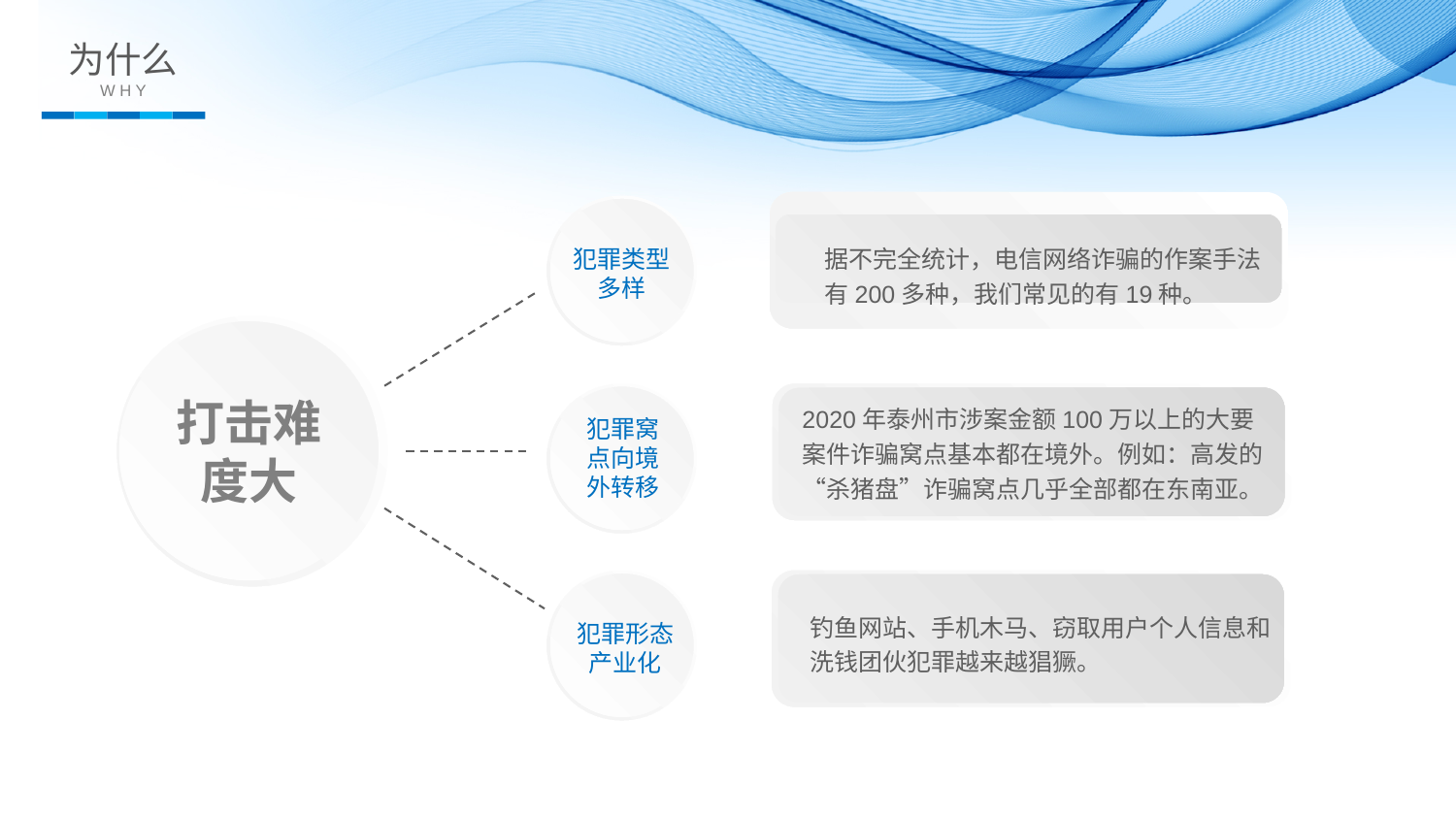

为什么
W H Y

据不完全统计，电信网络诈骗的作案手法有200多种，我们常见的有19种。
犯罪类型多样

打击难度大
2020年泰州市涉案金额100万以上的大要案件诈骗窝点基本都在境外。例如：高发的“杀猪盘”诈骗窝点几乎全部都在东南亚。

犯罪窝点向境外转移

钓鱼网站、手机木马、窃取用户个人信息和洗钱团伙犯罪越来越猖獗。

犯罪形态产业化